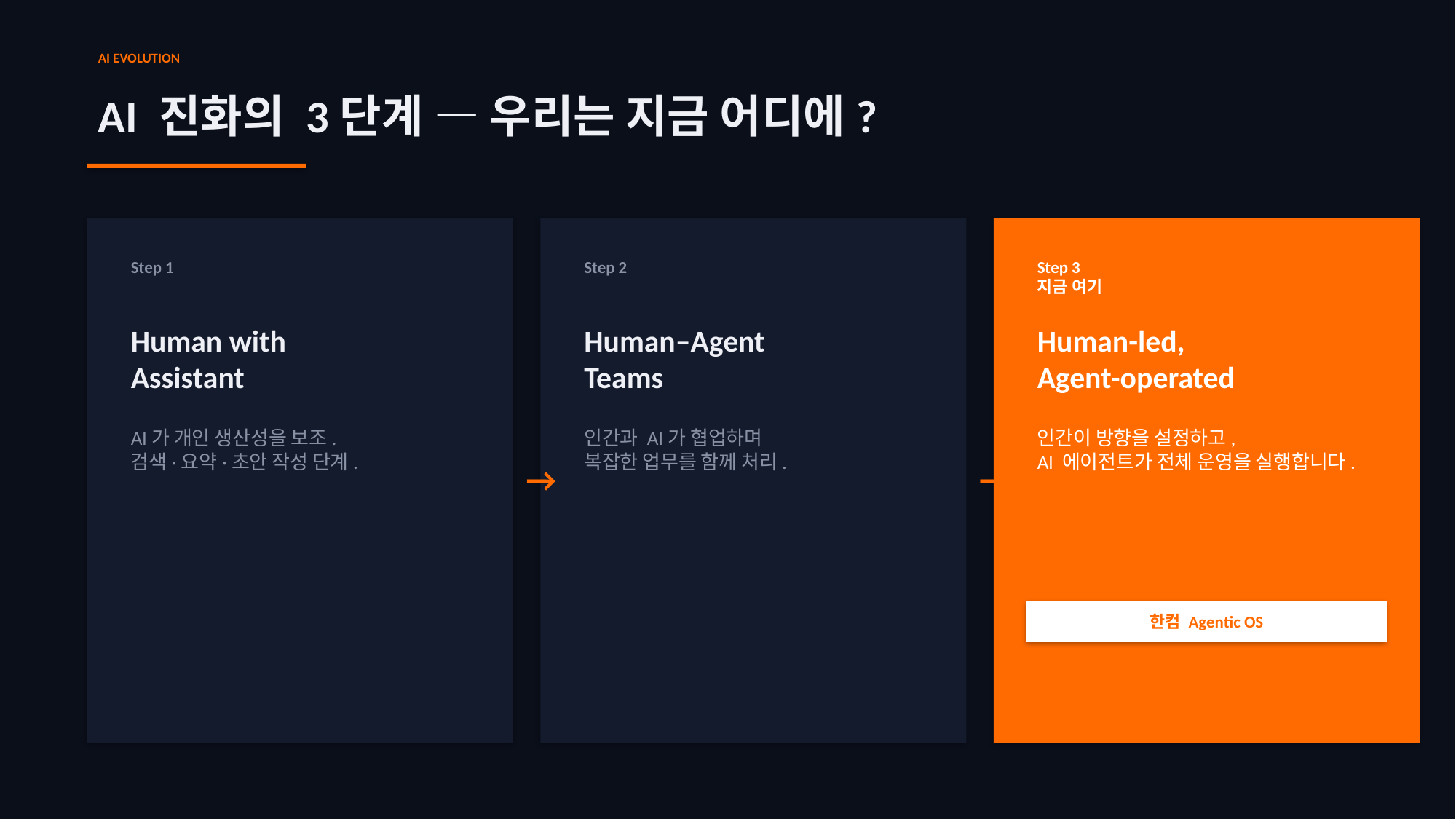

AI EVOLUTION
AI 진화의 3단계 — 우리는 지금 어디에?

Step 1
Step 2
Step 3
지금 여기
Human with
Assistant
Human–Agent
Teams
Human-led,
Agent-operated
AI가 개인 생산성을 보조.
검색·요약·초안 작성 단계.
인간과 AI가 협업하며
복잡한 업무를 함께 처리.
인간이 방향을 설정하고,
AI 에이전트가 전체 운영을 실행합니다.
→
→

한컴 Agentic OS